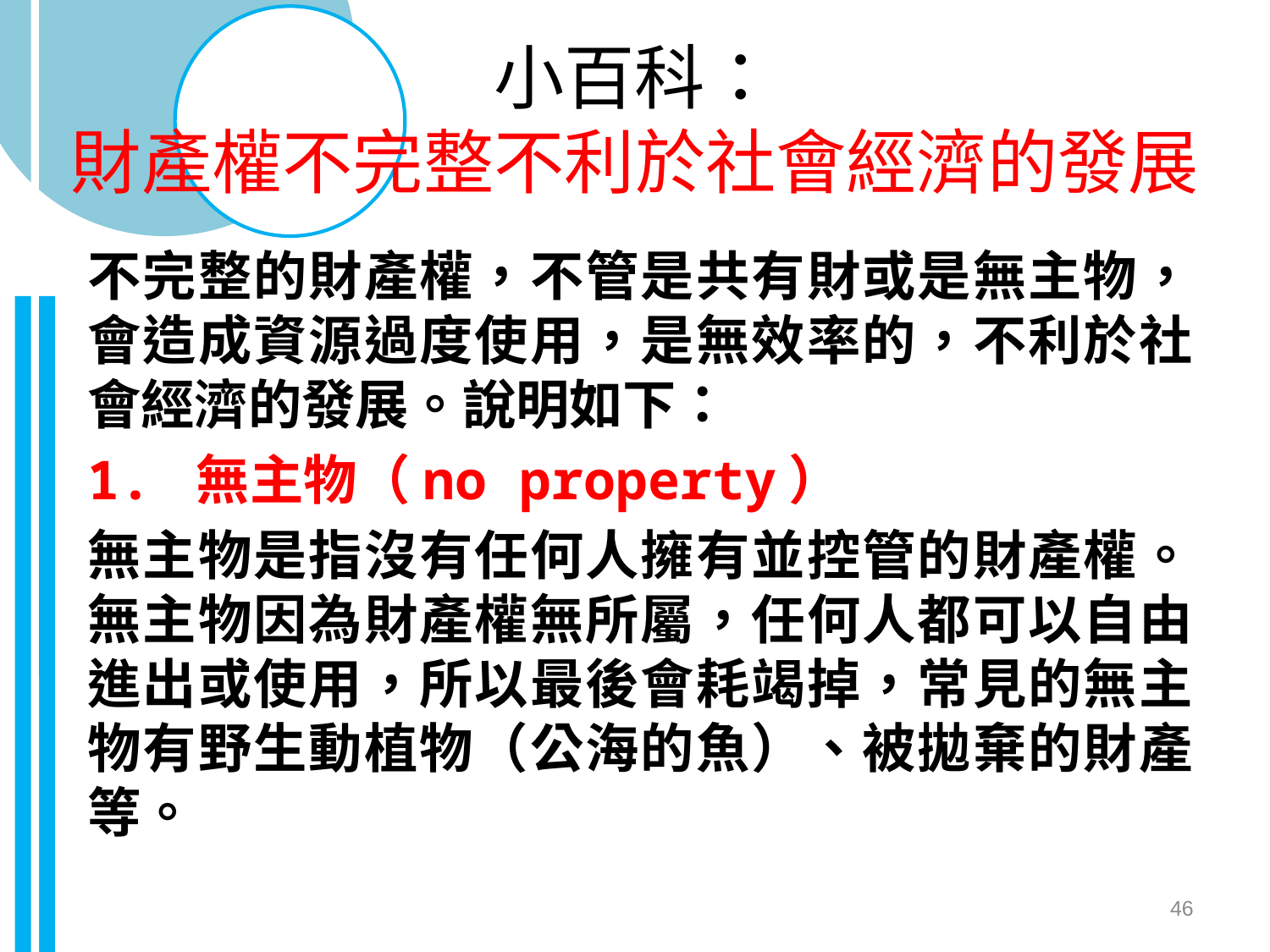

# 小百科： 財產權不完整不利於社會經濟的發展
不完整的財產權，不管是共有財或是無主物，會造成資源過度使用，是無效率的，不利於社會經濟的發展。說明如下：
1. 無主物（no property）
無主物是指沒有任何人擁有並控管的財產權。無主物因為財產權無所屬，任何人都可以自由進出或使用，所以最後會耗竭掉，常見的無主物有野生動植物（公海的魚）、被拋棄的財產等。

46